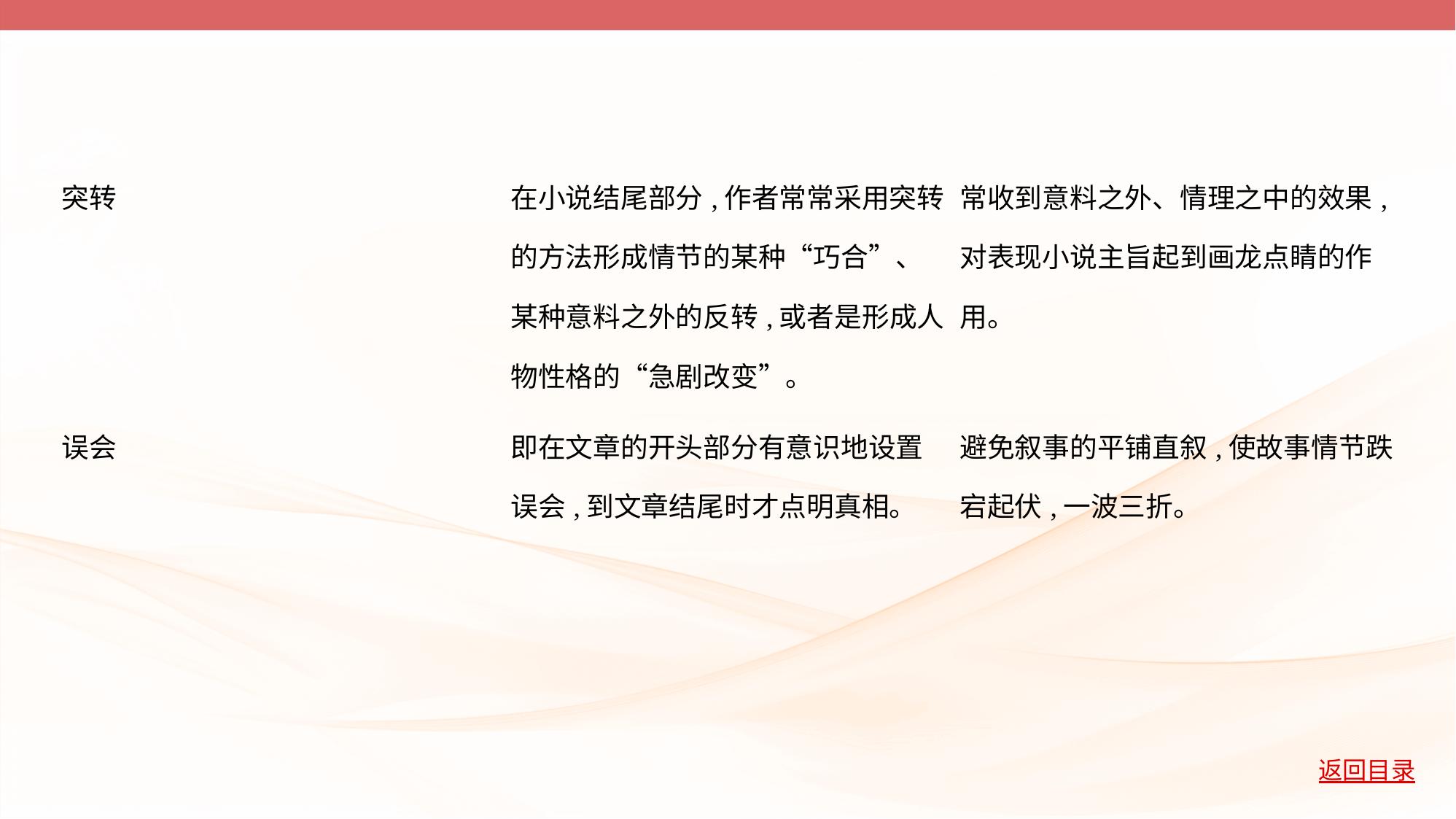

| 突转 | 在小说结尾部分,作者常常采用突转 的方法形成情节的某种“巧合”、 某种意料之外的反转,或者是形成人 物性格的“急剧改变”。 | 常收到意料之外、情理之中的效果, 对表现小说主旨起到画龙点睛的作 用。 |
| --- | --- | --- |
| 误会 | 即在文章的开头部分有意识地设置 误会,到文章结尾时才点明真相。 | 避免叙事的平铺直叙,使故事情节跌 宕起伏,一波三折。 |